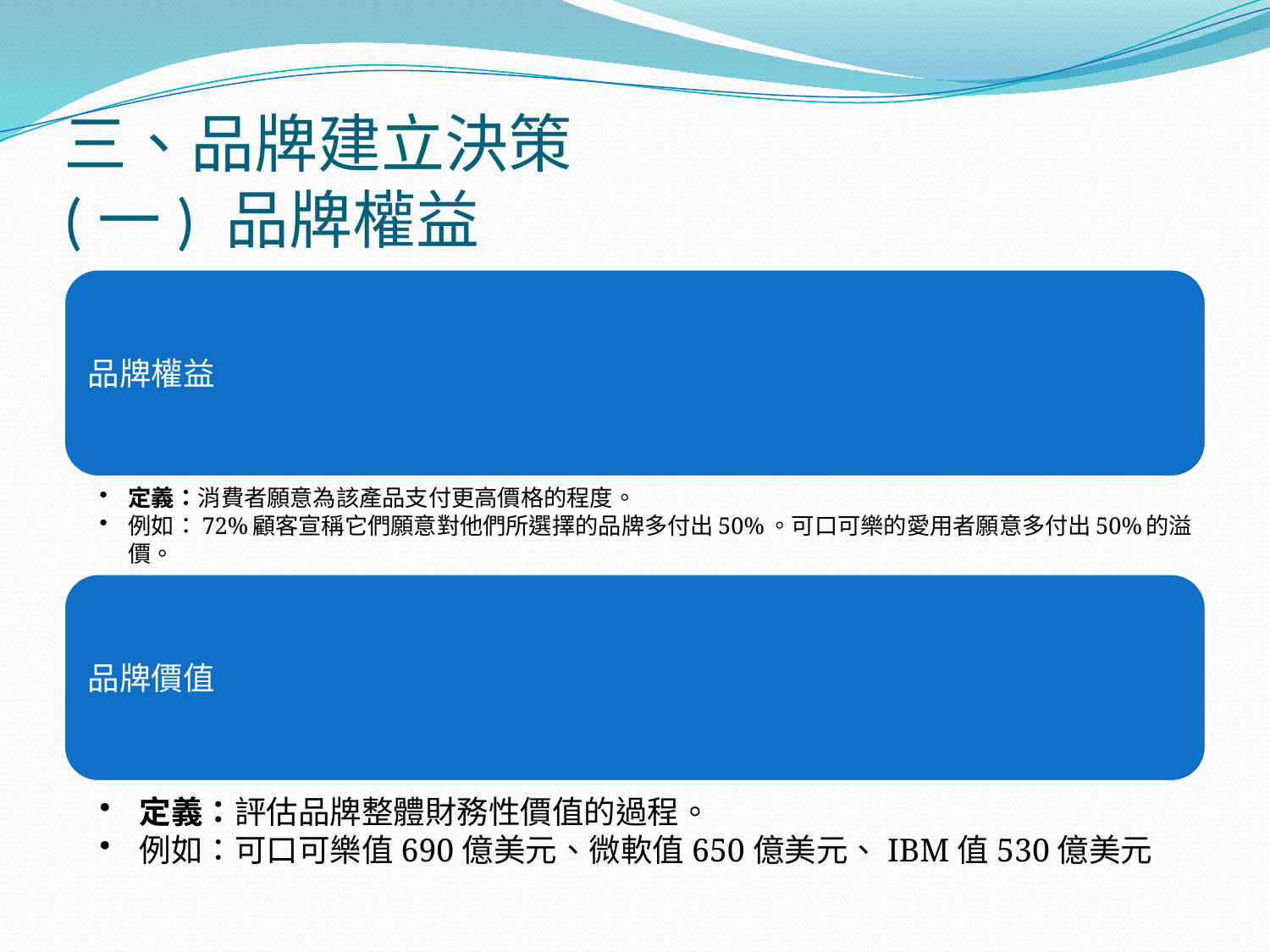

# 三、品牌建立決策 (一) 品牌權益
品牌權益
定義：消費者願意為該產品支付更高價格的程度。
品牌價值
定義：評估品牌整體財務性價值的過程。
例如：72%顧客宣稱它們願意對他們所選擇的品牌多付出50%。可口可樂的愛用者願意多付出50%的溢價。
例如：可口可樂值690億美元、微軟值650億美元、IBM值530億美元